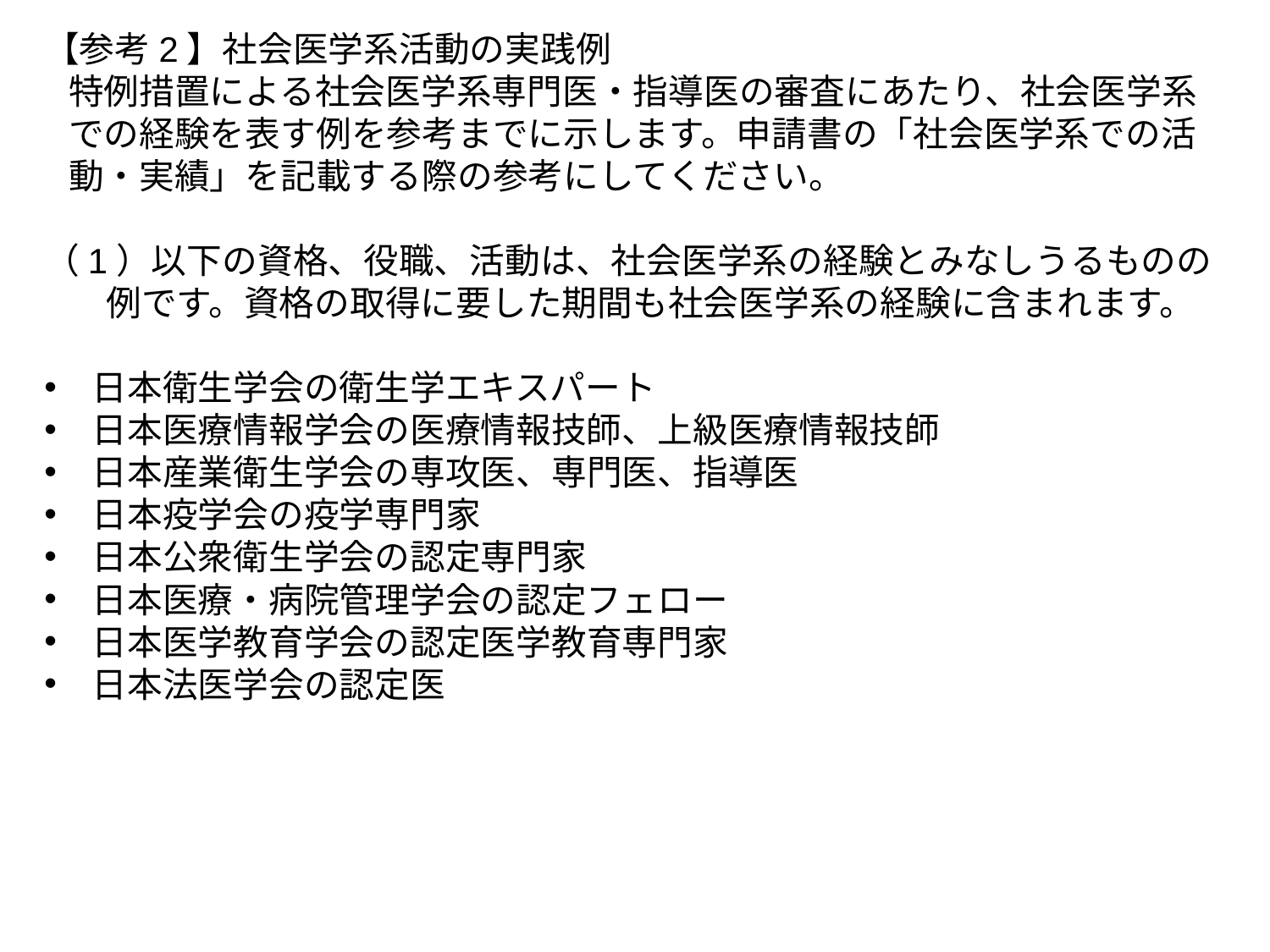

【参考2】社会医学系活動の実践例
特例措置による社会医学系専門医・指導医の審査にあたり、社会医学系での経験を表す例を参考までに示します。申請書の「社会医学系での活動・実績」を記載する際の参考にしてください。

（1）以下の資格、役職、活動は、社会医学系の経験とみなしうるものの例です。資格の取得に要した期間も社会医学系の経験に含まれます。

日本衛生学会の衛生学エキスパート
日本医療情報学会の医療情報技師、上級医療情報技師
日本産業衛生学会の専攻医、専門医、指導医
日本疫学会の疫学専門家
日本公衆衛生学会の認定専門家
日本医療・病院管理学会の認定フェロー
日本医学教育学会の認定医学教育専門家
日本法医学会の認定医